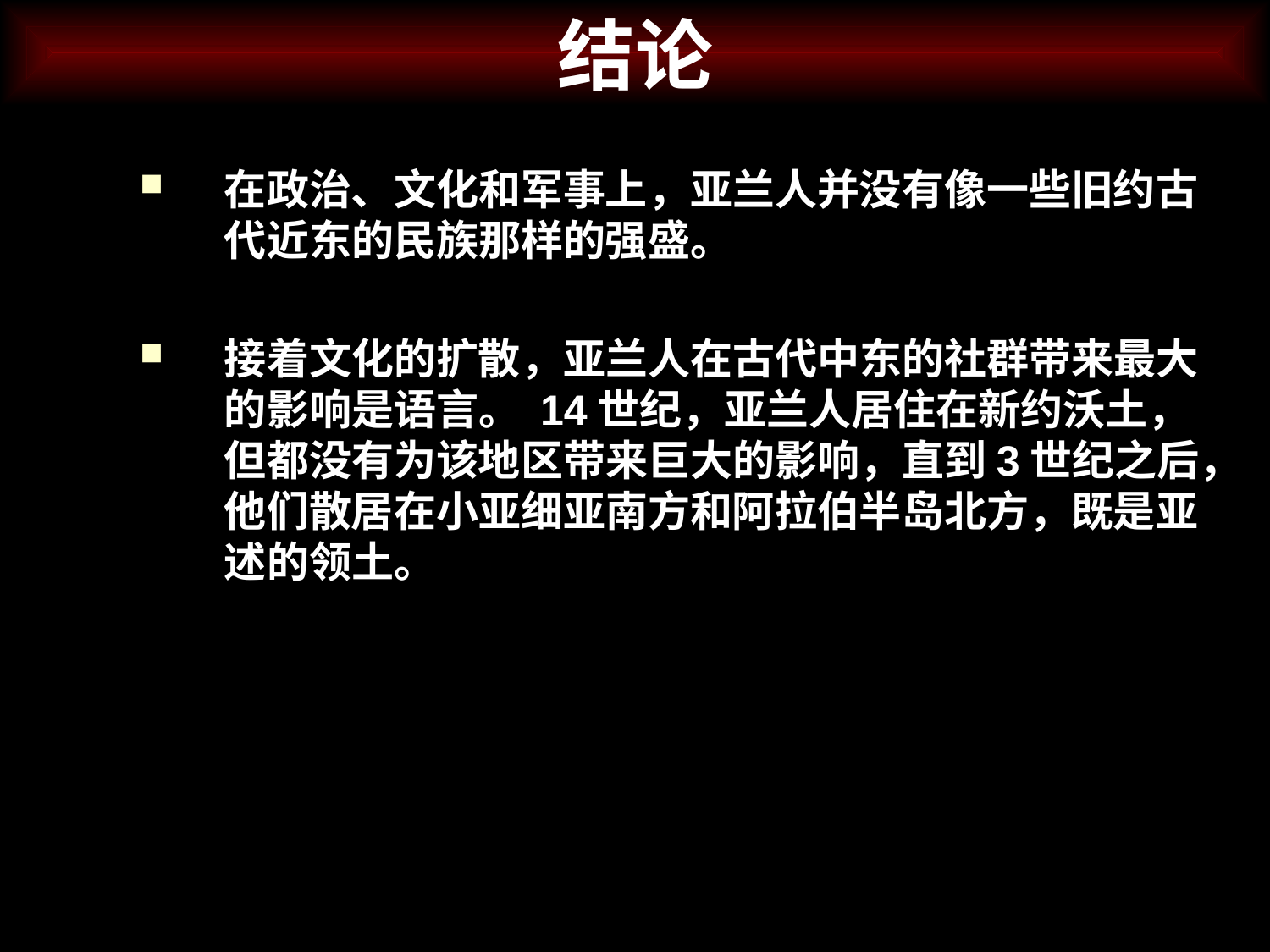

# 结论

在政治、文化和军事上，亚兰人并没有像一些旧约古代近东的民族那样的强盛。

接着文化的扩散，亚兰人在古代中东的社群带来最大的影响是语言。 14世纪，亚兰人居住在新约沃土， 但都没有为该地区带来巨大的影响，直到3世纪之后，他们散居在小亚细亚南方和阿拉伯半岛北方，既是亚述的领土。